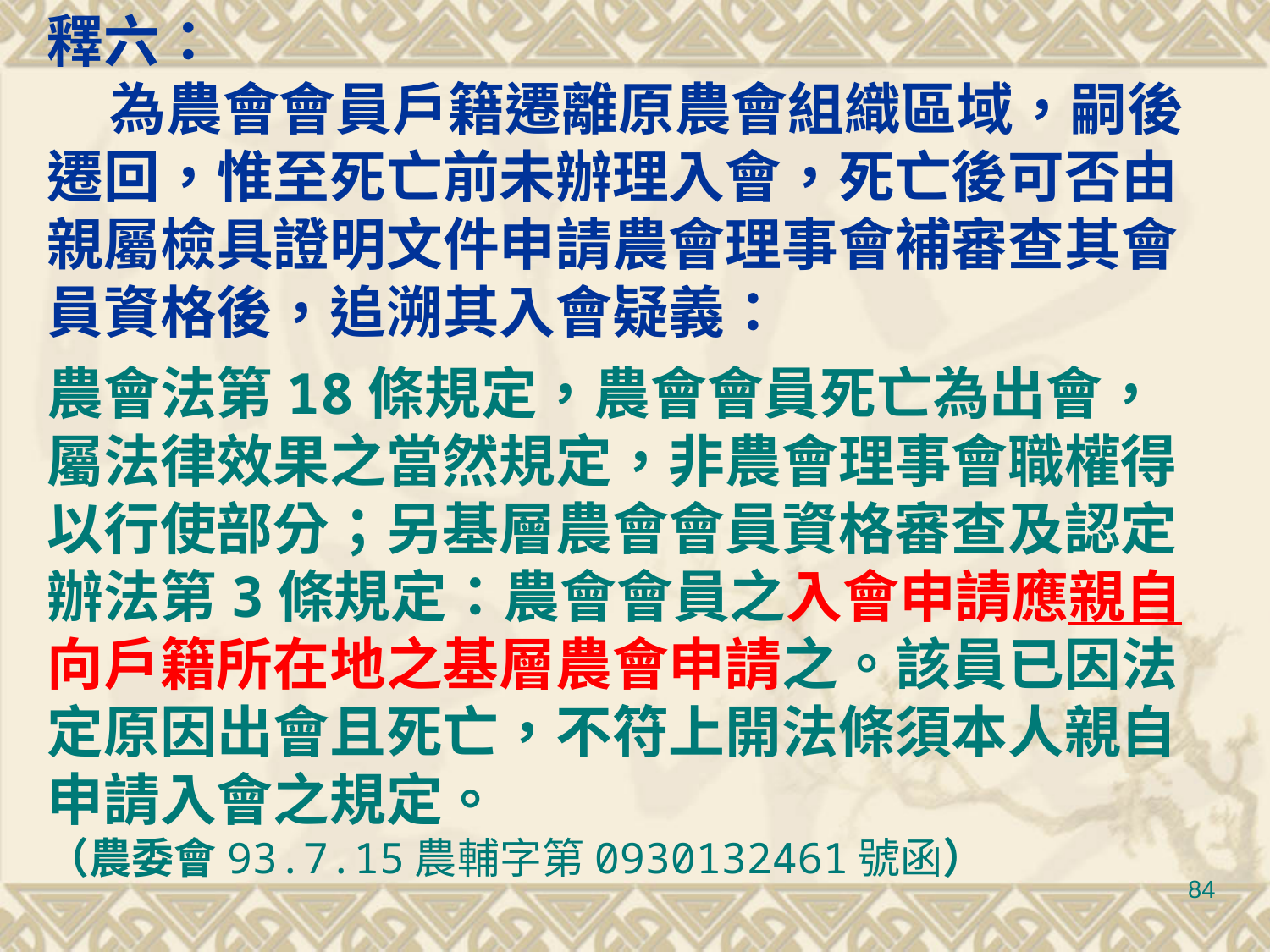

釋六：
為農會會員戶籍遷離原農會組織區域，嗣後遷回，惟至死亡前未辦理入會，死亡後可否由親屬檢具證明文件申請農會理事會補審查其會員資格後，追溯其入會疑義：
農會法第18條規定，農會會員死亡為出會，屬法律效果之當然規定，非農會理事會職權得以行使部分；另基層農會會員資格審查及認定辦法第3條規定：農會會員之入會申請應親自向戶籍所在地之基層農會申請之。該員已因法定原因出會且死亡，不符上開法條須本人親自申請入會之規定。
（農委會93.7.15農輔字第0930132461號函）
84